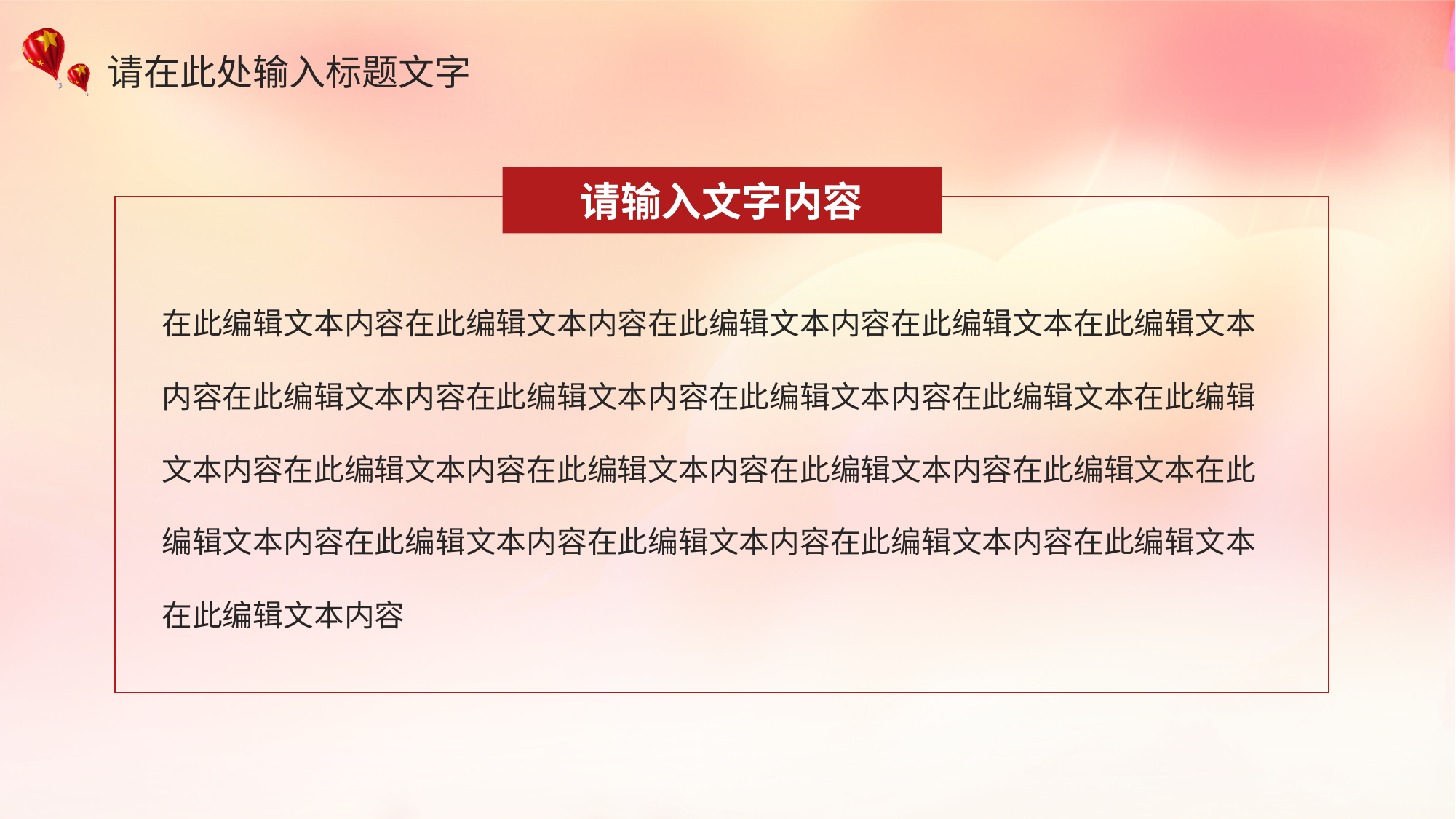

请输入文字内容

在此编辑文本内容在此编辑文本内容在此编辑文本内容在此编辑文本在此编辑文本内容在此编辑文本内容在此编辑文本内容在此编辑文本内容在此编辑文本在此编辑文本内容在此编辑文本内容在此编辑文本内容在此编辑文本内容在此编辑文本在此编辑文本内容在此编辑文本内容在此编辑文本内容在此编辑文本内容在此编辑文本在此编辑文本内容